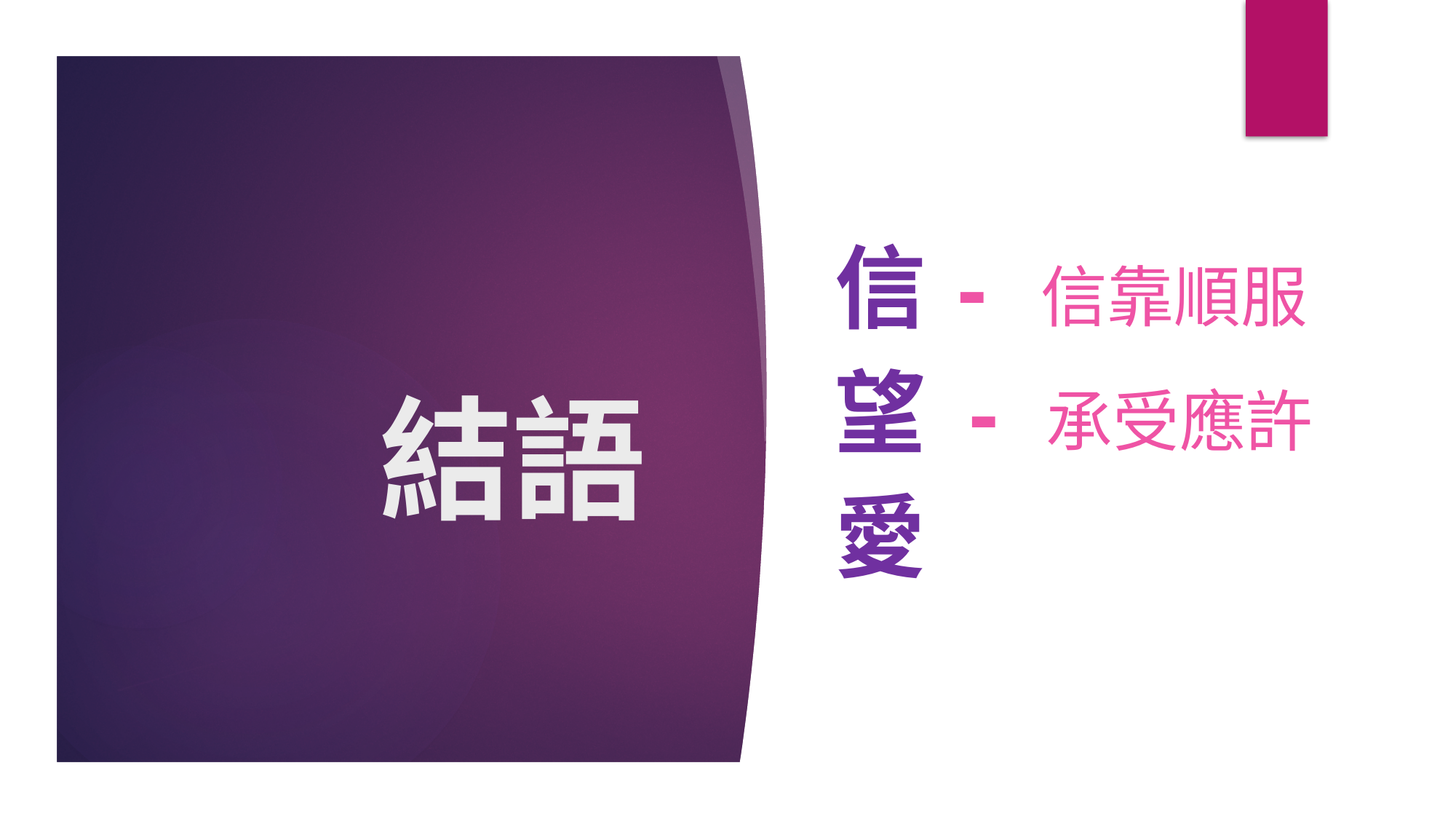

信 -  信靠順服
望 - 承受應許
愛
# 結語